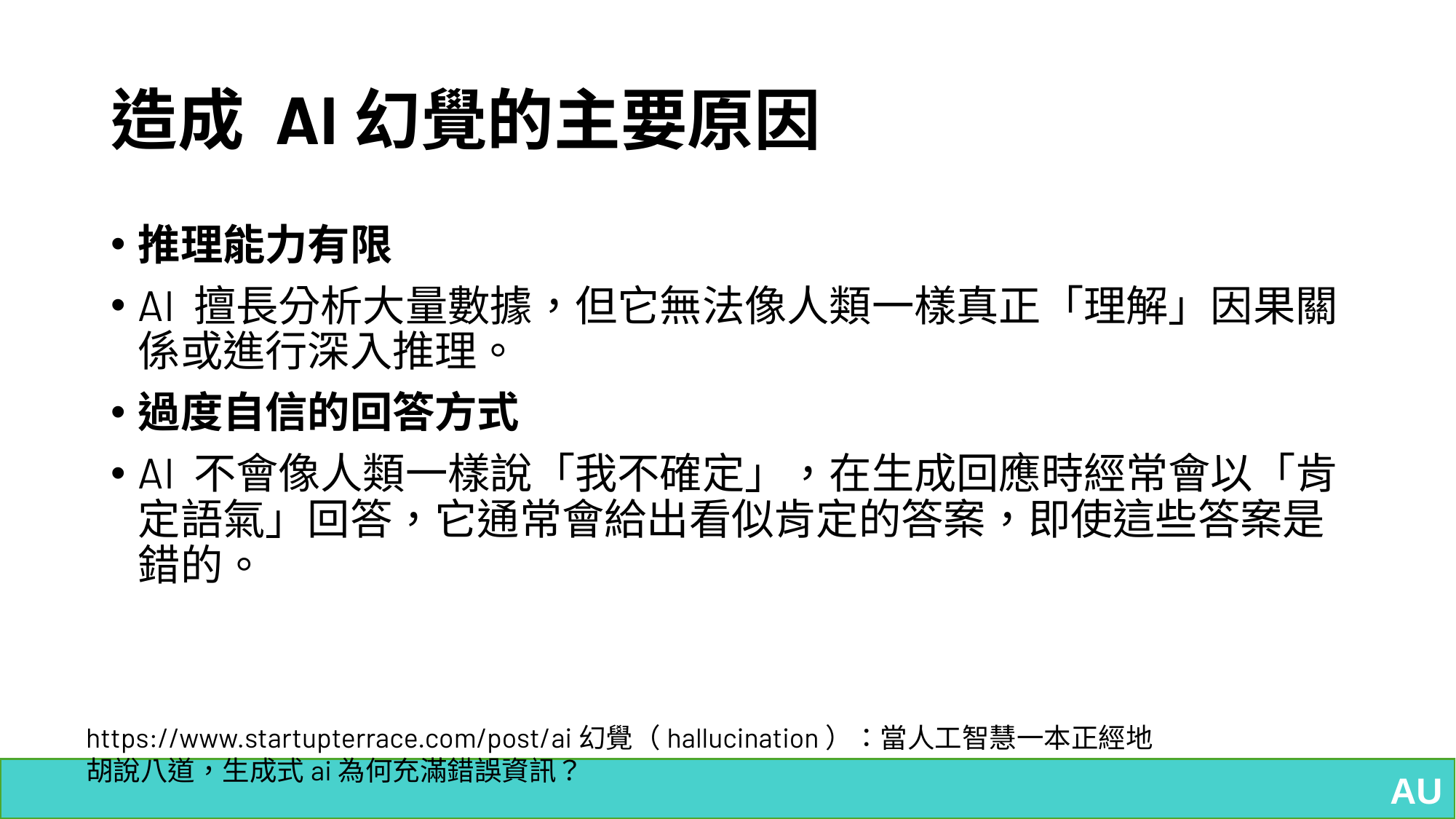

# 造成 AI幻覺的主要原因
推理能力有限
AI 擅長分析大量數據，但它無法像人類一樣真正「理解」因果關係或進行深入推理。
過度自信的回答方式
AI 不會像人類一樣說「我不確定」，在生成回應時經常會以「肯定語氣」回答，它通常會給出看似肯定的答案，即使這些答案是錯的。
https://www.startupterrace.com/post/ai幻覺（hallucination）：當人工智慧一本正經地胡說八道，生成式ai為何充滿錯誤資訊？